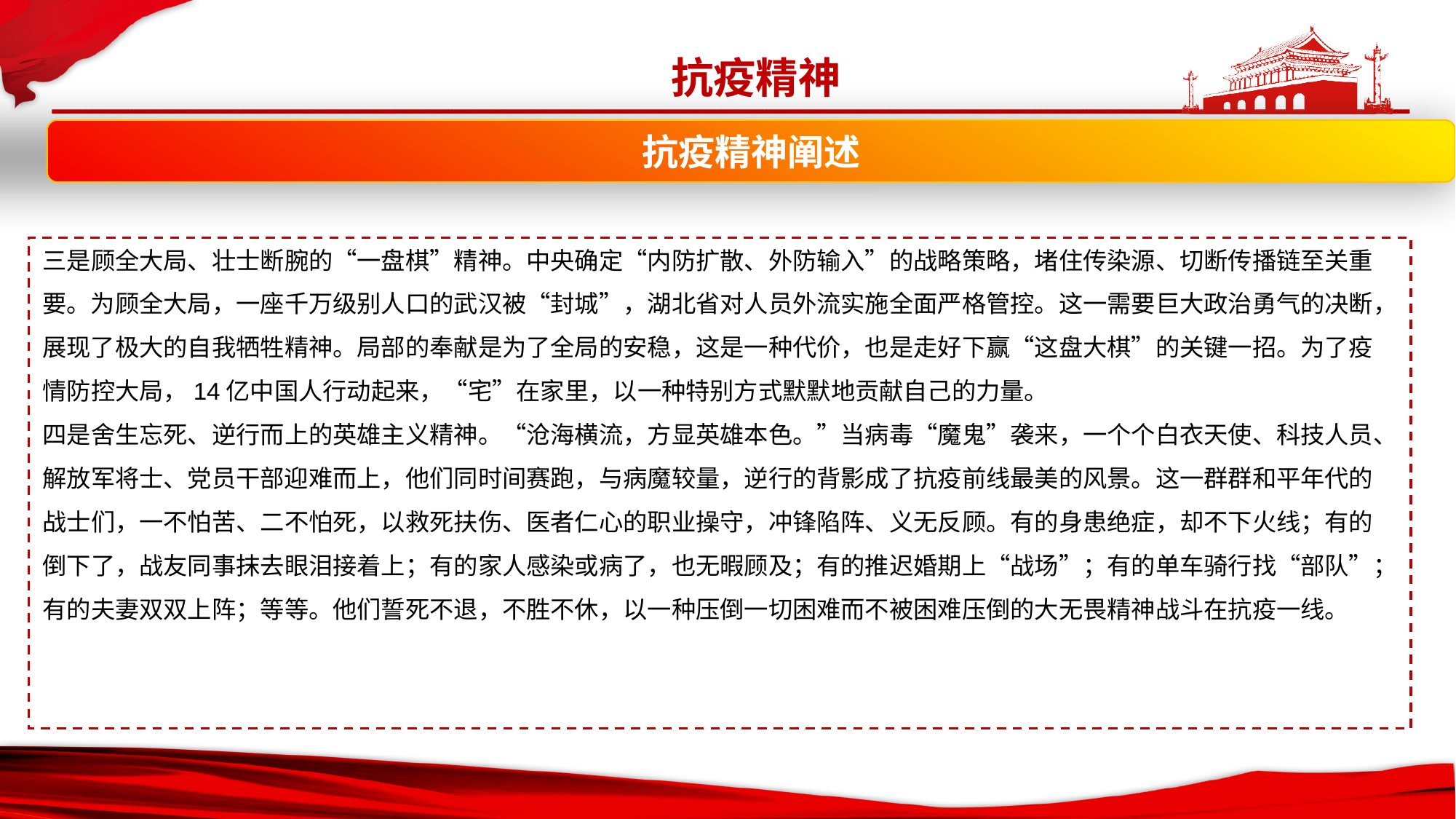

抗疫精神
抗疫精神阐述
三是顾全大局、壮士断腕的“一盘棋”精神。中央确定“内防扩散、外防输入”的战略策略，堵住传染源、切断传播链至关重要。为顾全大局，一座千万级别人口的武汉被“封城”，湖北省对人员外流实施全面严格管控。这一需要巨大政治勇气的决断，展现了极大的自我牺牲精神。局部的奉献是为了全局的安稳，这是一种代价，也是走好下赢“这盘大棋”的关键一招。为了疫情防控大局，14亿中国人行动起来，“宅”在家里，以一种特别方式默默地贡献自己的力量。
四是舍生忘死、逆行而上的英雄主义精神。“沧海横流，方显英雄本色。”当病毒“魔鬼”袭来，一个个白衣天使、科技人员、解放军将士、党员干部迎难而上，他们同时间赛跑，与病魔较量，逆行的背影成了抗疫前线最美的风景。这一群群和平年代的战士们，一不怕苦、二不怕死，以救死扶伤、医者仁心的职业操守，冲锋陷阵、义无反顾。有的身患绝症，却不下火线；有的倒下了，战友同事抹去眼泪接着上；有的家人感染或病了，也无暇顾及；有的推迟婚期上“战场”；有的单车骑行找“部队”；有的夫妻双双上阵；等等。他们誓死不退，不胜不休，以一种压倒一切困难而不被困难压倒的大无畏精神战斗在抗疫一线。